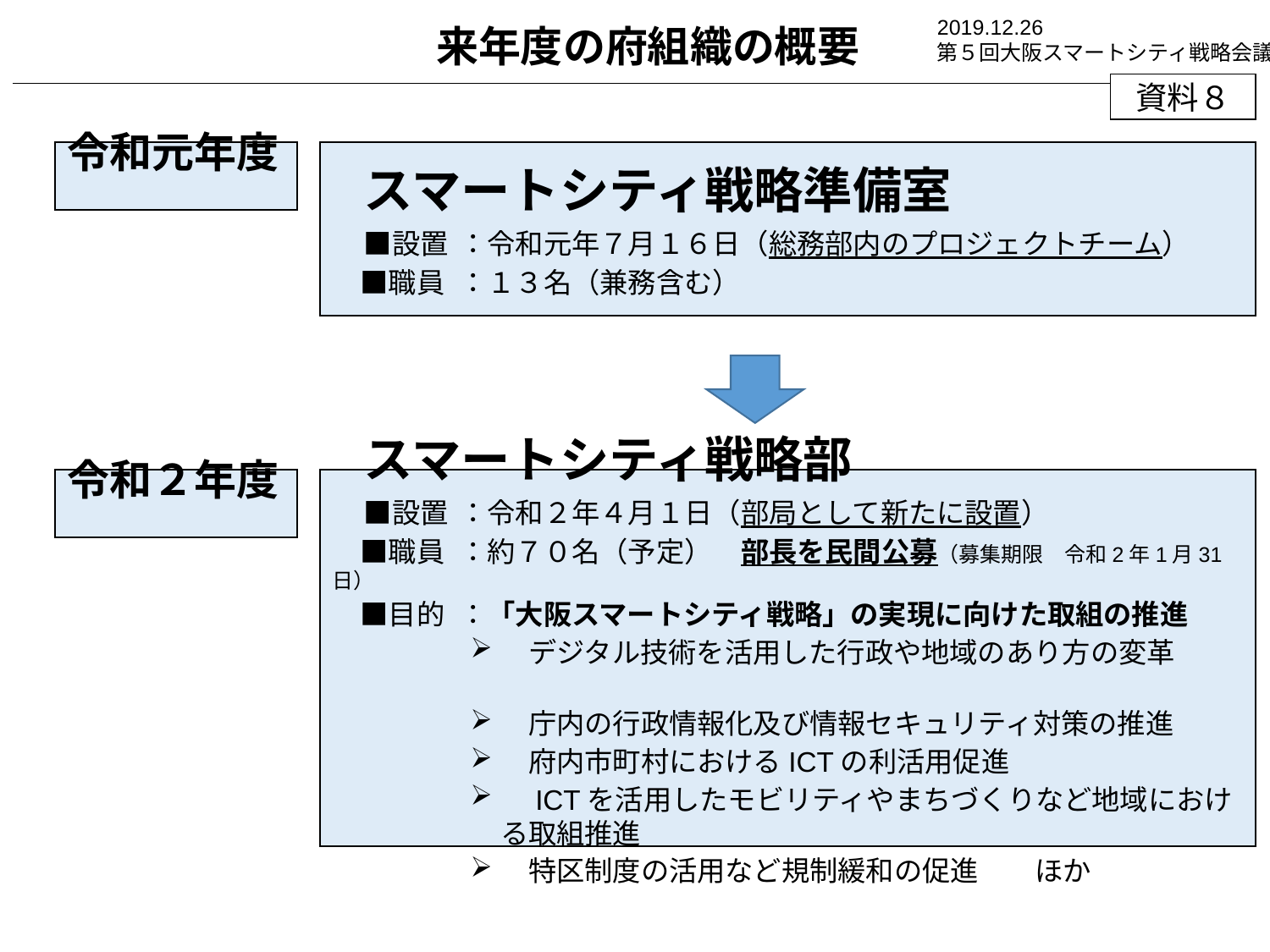

2019.12.26
第５回大阪スマートシティ戦略会議
来年度の府組織の概要
資料８
令和元年度
　スマートシティ戦略準備室
　■設置	：令和元年７月１６日（総務部内のプロジェクトチーム）
　■職員	：１３名（兼務含む）

　スマートシティ戦略部
　■設置	：令和２年４月１日（部局として新たに設置）
　■職員	：約７０名（予定）　部長を民間公募（募集期限　令和2年1月31日）
　■目的	：「大阪スマートシティ戦略」の実現に向けた取組の推進
　デジタル技術を活用した行政や地域のあり方の変革
　庁内の行政情報化及び情報セキュリティ対策の推進
　府内市町村におけるICTの利活用促進
　ICTを活用したモビリティやまちづくりなど地域における取組推進
　特区制度の活用など規制緩和の促進　　ほか
令和２年度